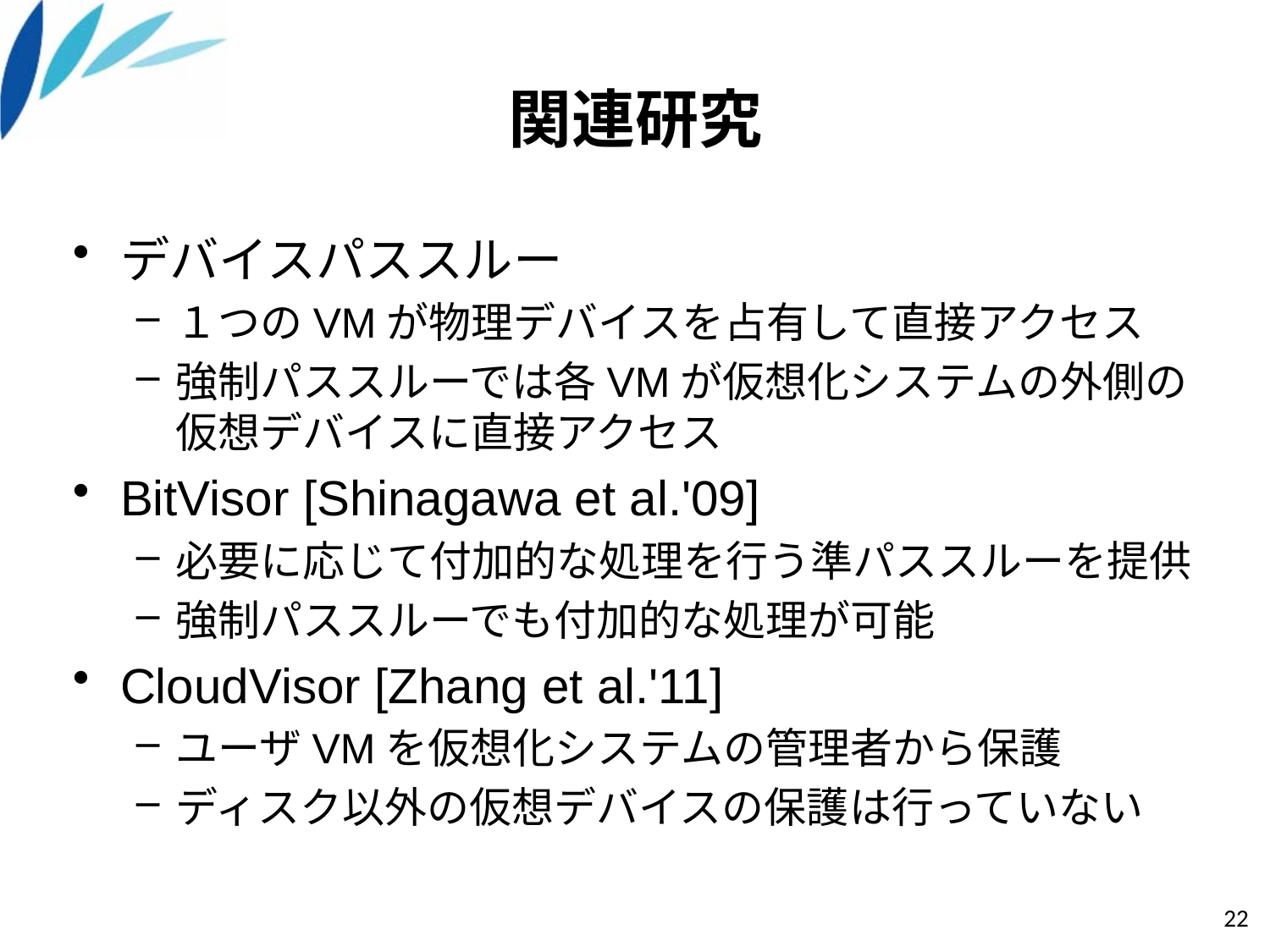

# 関連研究
デバイスパススルー
１つのVMが物理デバイスを占有して直接アクセス
強制パススルーでは各VMが仮想化システムの外側の仮想デバイスに直接アクセス
BitVisor [Shinagawa et al.'09]
必要に応じて付加的な処理を行う準パススルーを提供
強制パススルーでも付加的な処理が可能
CloudVisor [Zhang et al.'11]
ユーザVMを仮想化システムの管理者から保護
ディスク以外の仮想デバイスの保護は行っていない
22